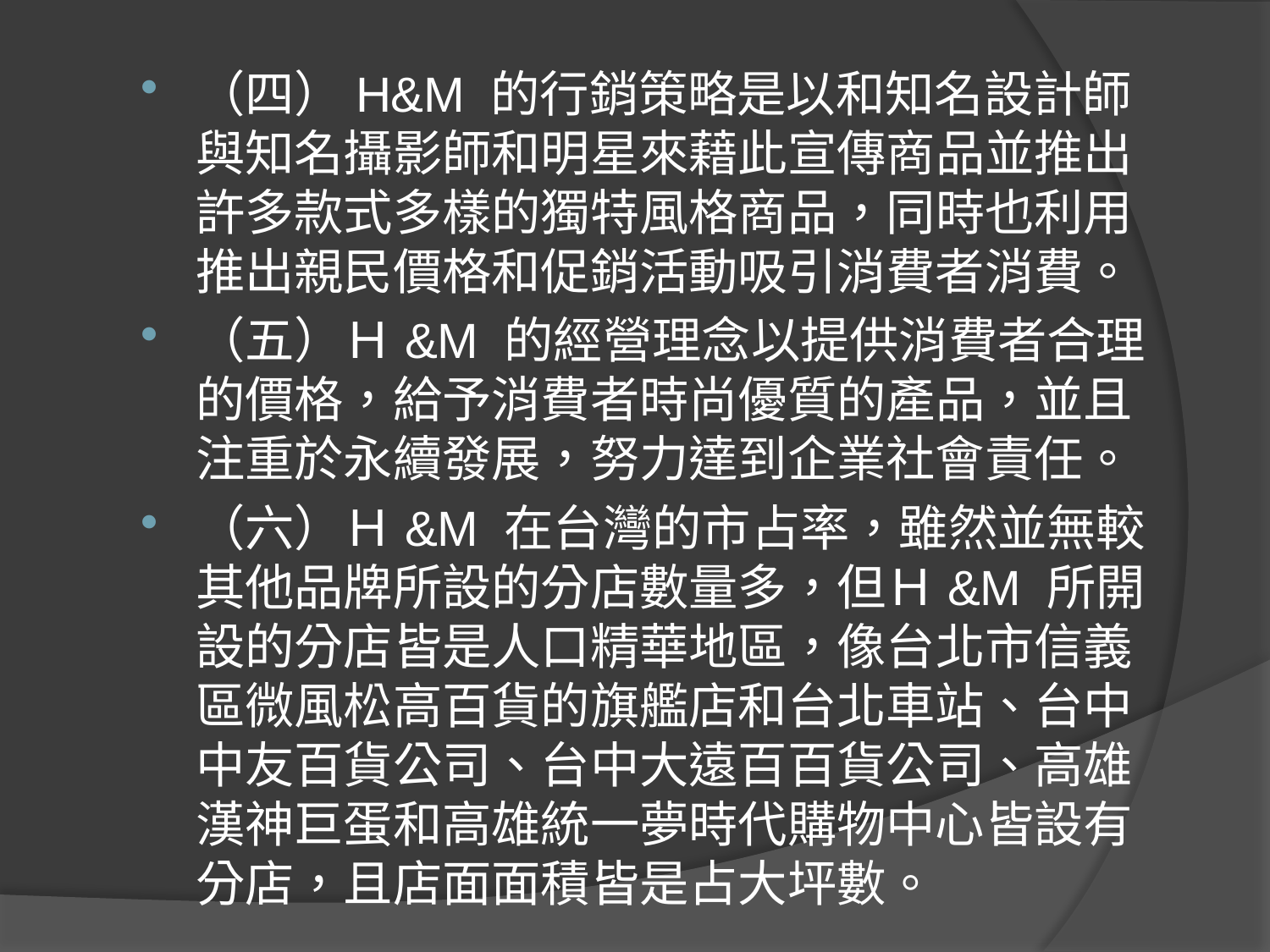

（四）H&M 的行銷策略是以和知名設計師與知名攝影師和明星來藉此宣傳商品並推出許多款式多樣的獨特風格商品，同時也利用推出親民價格和促銷活動吸引消費者消費。
（五）Ｈ&M 的經營理念以提供消費者合理的價格，給予消費者時尚優質的產品，並且注重於永續發展，努力達到企業社會責任。
（六）Ｈ&M 在台灣的市占率，雖然並無較其他品牌所設的分店數量多，但Ｈ&M 所開設的分店皆是人口精華地區，像台北市信義區微風松高百貨的旗艦店和台北車站、台中中友百貨公司、台中大遠百百貨公司、高雄漢神巨蛋和高雄統一夢時代購物中心皆設有分店，且店面面積皆是占大坪數。